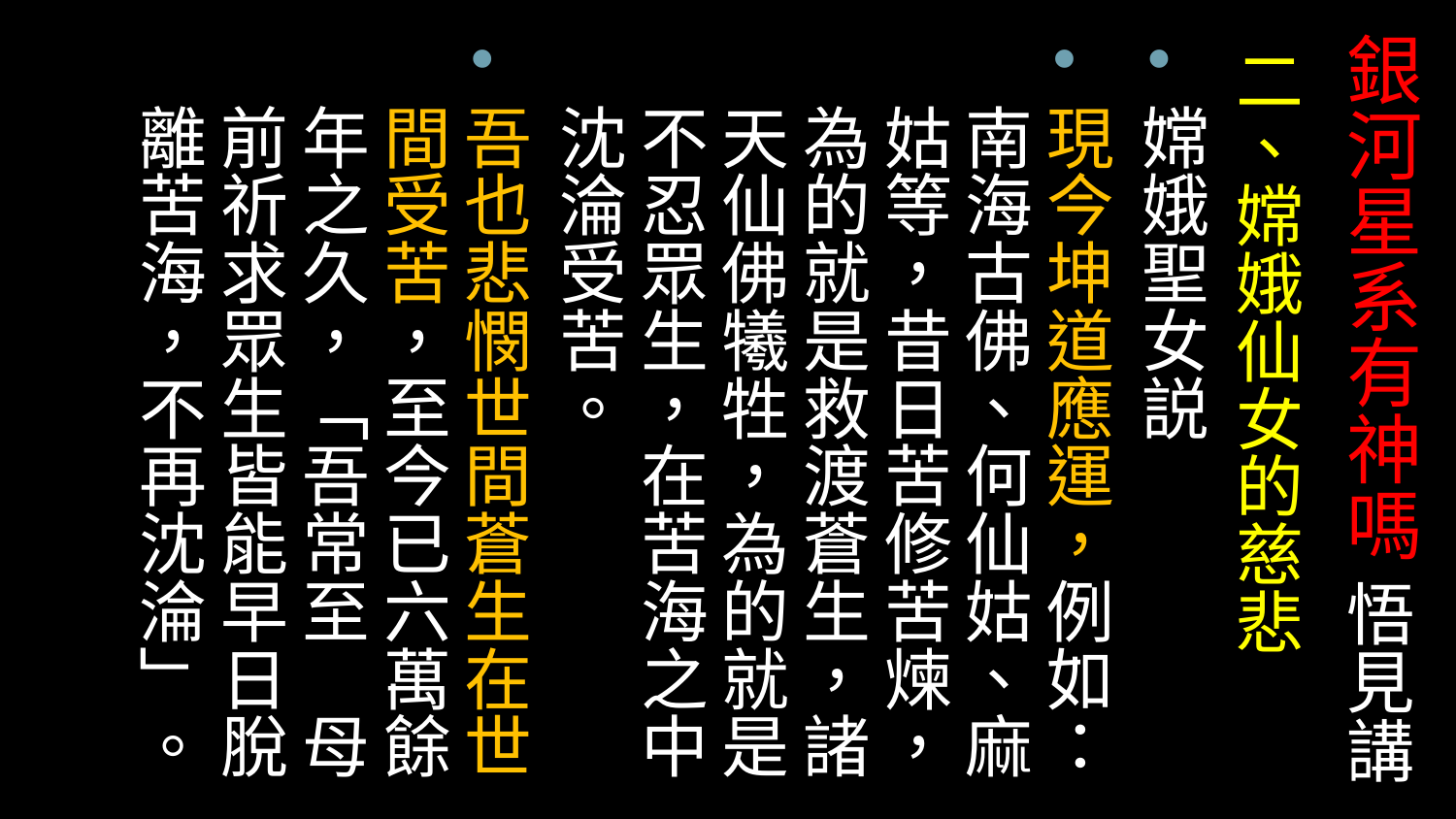

# 銀河星系有神嗎 悟見講
二、嫦娥仙女的慈悲
嫦娥聖女説
現今坤道應運，例如：南海古佛、何仙姑、麻姑等，昔日苦修苦煉，為的就是救渡蒼生，諸天仙佛犧牲，為的就是不忍眾生，在苦海之中沈淪受苦。
吾也悲憫世間蒼生在世間受苦，至今已六萬餘年之久，「吾常至　母前祈求眾生皆能早日脫離苦海，不再沈淪」。